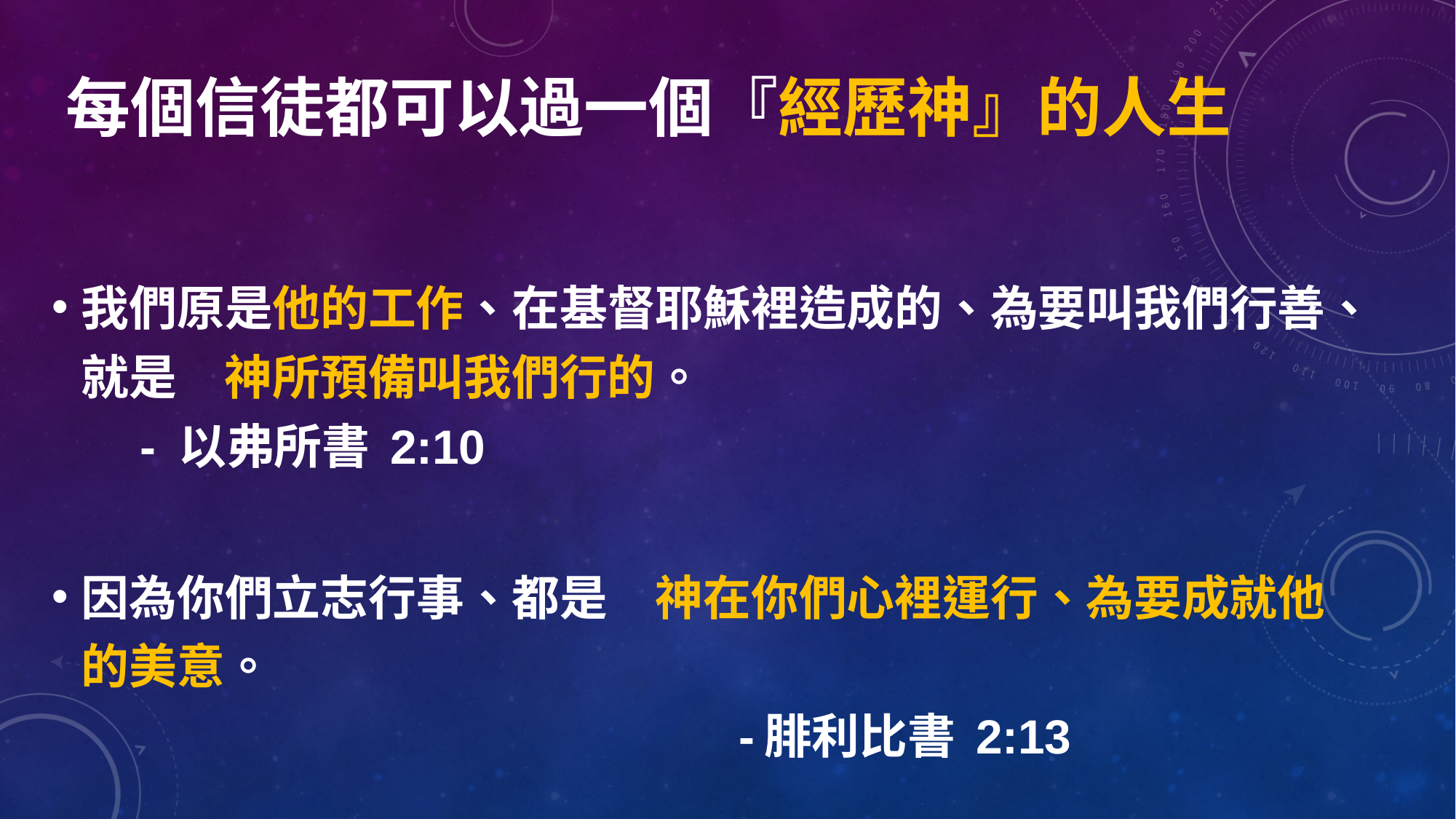

# 每個信徒都可以過一個『經歷神』的人生
我們原是他的工作、在基督耶穌裡造成的、為要叫我們行善、就是　神所預備叫我們行的。
															- 以弗所書 2:10

因為你們立志行事、都是　神在你們心裡運行、為要成就他的美意。
	-腓利比書 2:13